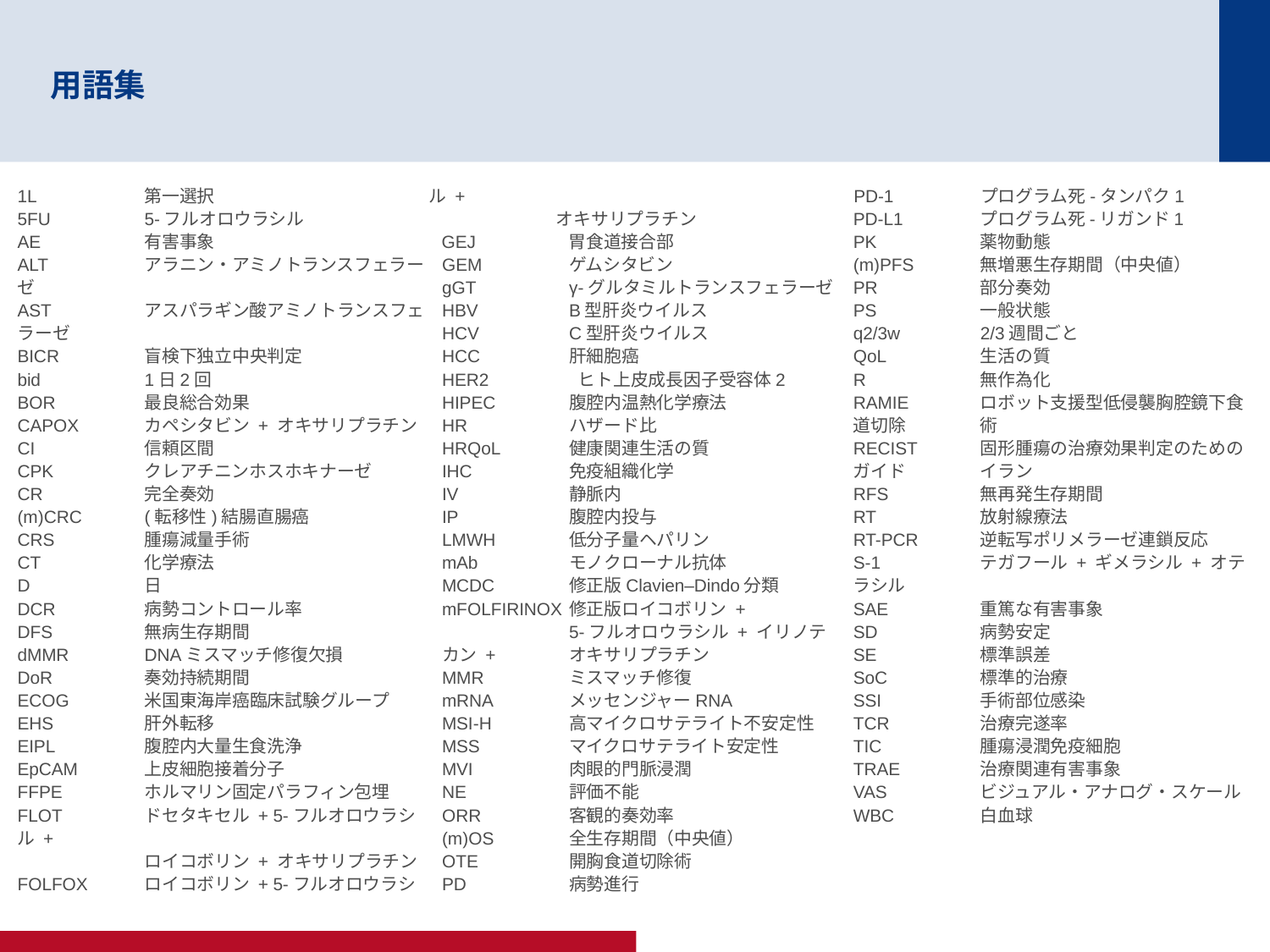

# 用語集
1L	第一選択
5FU	5-フルオロウラシル
AE	有害事象
ALT	アラニン・アミノトランスフェラーゼ
AST	アスパラギン酸アミノトランスフェラーゼ
BICR	盲検下独立中央判定
bid	1日2回
BOR	最良総合効果
CAPOX	カペシタビン + オキサリプラチン
CI	信頼区間
CPK	クレアチニンホスホキナーゼ
CR	完全奏効
(m)CRC	(転移性)結腸直腸癌
CRS	腫瘍減量手術
CT	化学療法
D	日
DCR	病勢コントロール率
DFS	無病生存期間
dMMR	DNAミスマッチ修復欠損
DoR	奏効持続期間
ECOG	米国東海岸癌臨床試験グループ
EHS	肝外転移
EIPL	腹腔内大量生食洗浄
EpCAM	上皮細胞接着分子
FFPE	ホルマリン固定パラフィン包埋
FLOT	ドセタキセル + 5-フルオロウラシル +
	ロイコボリン + オキサリプラチン
FOLFOX	ロイコボリン + 5-フルオロウラシル +
	オキサリプラチン
GEJ	胃食道接合部
GEM	ゲムシタビン
gGT	γ-グルタミルトランスフェラーゼ
HBV	B型肝炎ウイルス
HCV	C型肝炎ウイルス
HCC	肝細胞癌
HER2	 ヒト上皮成長因子受容体2
HIPEC	腹腔内温熱化学療法
HR	ハザード比
HRQoL	健康関連生活の質
IHC	免疫組織化学
IV	静脈内
IP	腹腔内投与
LMWH 	低分子量ヘパリン
mAb	モノクローナル抗体
MCDC	修正版Clavien–Dindo分類
mFOLFIRINOX	修正版ロイコボリン +
	5-フルオロウラシル + イリノテカン + 	オキサリプラチン
MMR	ミスマッチ修復
mRNA	メッセンジャーRNA
MSI-H	高マイクロサテライト不安定性
MSS	マイクロサテライト安定性
MVI	肉眼的門脈浸潤
NE	評価不能
ORR	客観的奏効率
(m)OS	全生存期間（中央値）
OTE 	開胸食道切除術
PD	病勢進行
PD-1	プログラム死-タンパク1
PD-L1	プログラム死-リガンド1
PK 	薬物動態
(m)PFS	無増悪生存期間（中央値）
PR	部分奏効
PS	一般状態
q2/3w	2/3週間ごと
QoL	生活の質
R	無作為化
RAMIE 	ロボット支援型低侵襲胸腔鏡下食道切除	術
RECIST	固形腫瘍の治療効果判定のためのガイド	イラン
RFS	無再発生存期間
RT	放射線療法
RT-PCR	逆転写ポリメラーゼ連鎖反応
S-1	テガフール + ギメラシル + オテラシル
SAE	重篤な有害事象
SD	病勢安定
SE	標準誤差
SoC	標準的治療
SSI	手術部位感染
TCR	治療完遂率
TIC	腫瘍浸潤免疫細胞
TRAE	治療関連有害事象
VAS	ビジュアル・アナログ・スケール
WBC	白血球